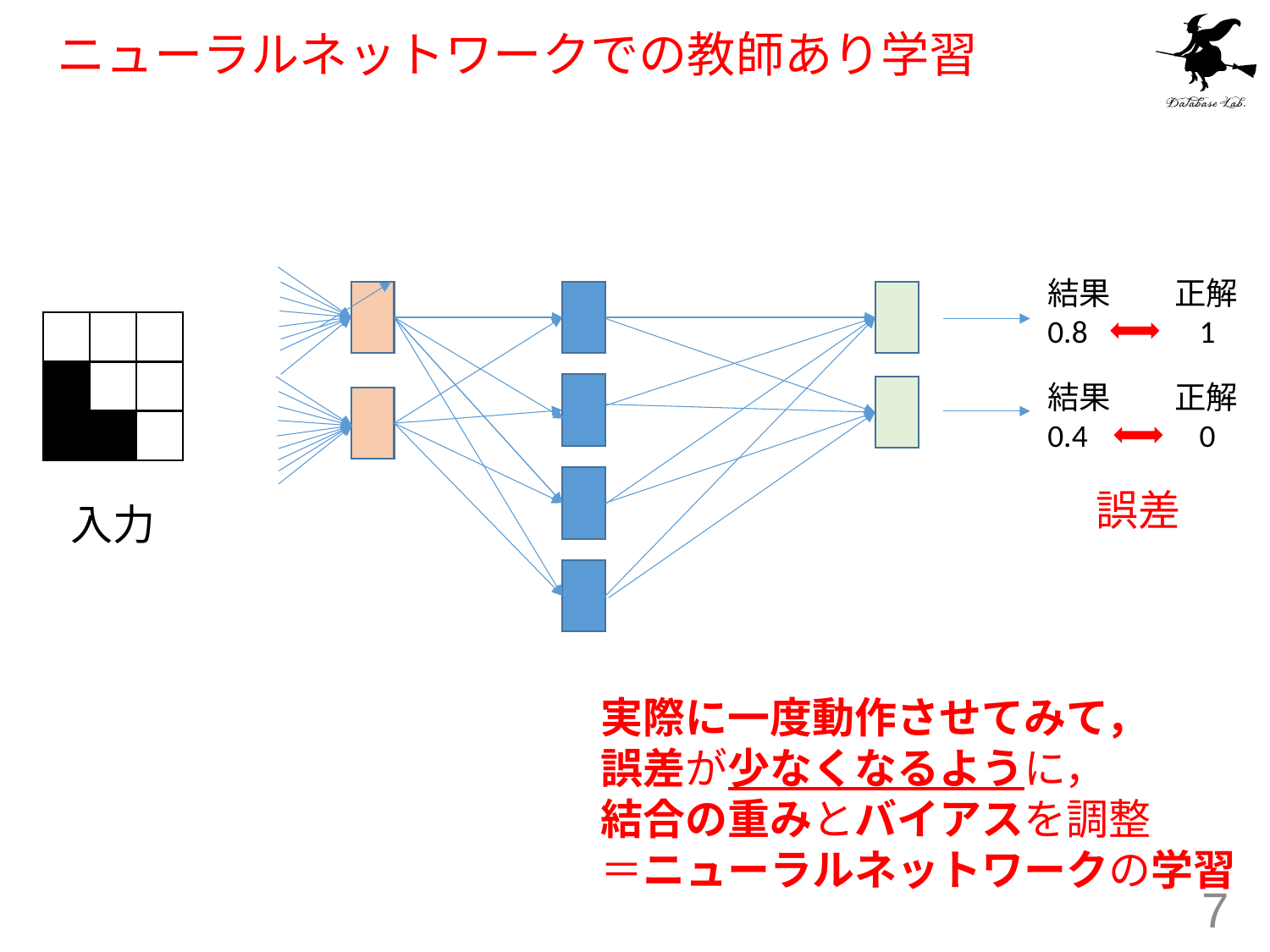

# ニューラルネットワークでの教師あり学習
結果　　正解
0.8         　1

結果　　正解
0.4         　0

誤差
入力
実際に一度動作させてみて，
誤差が少なくなるように，
結合の重みとバイアスを調整
＝ニューラルネットワークの学習
7